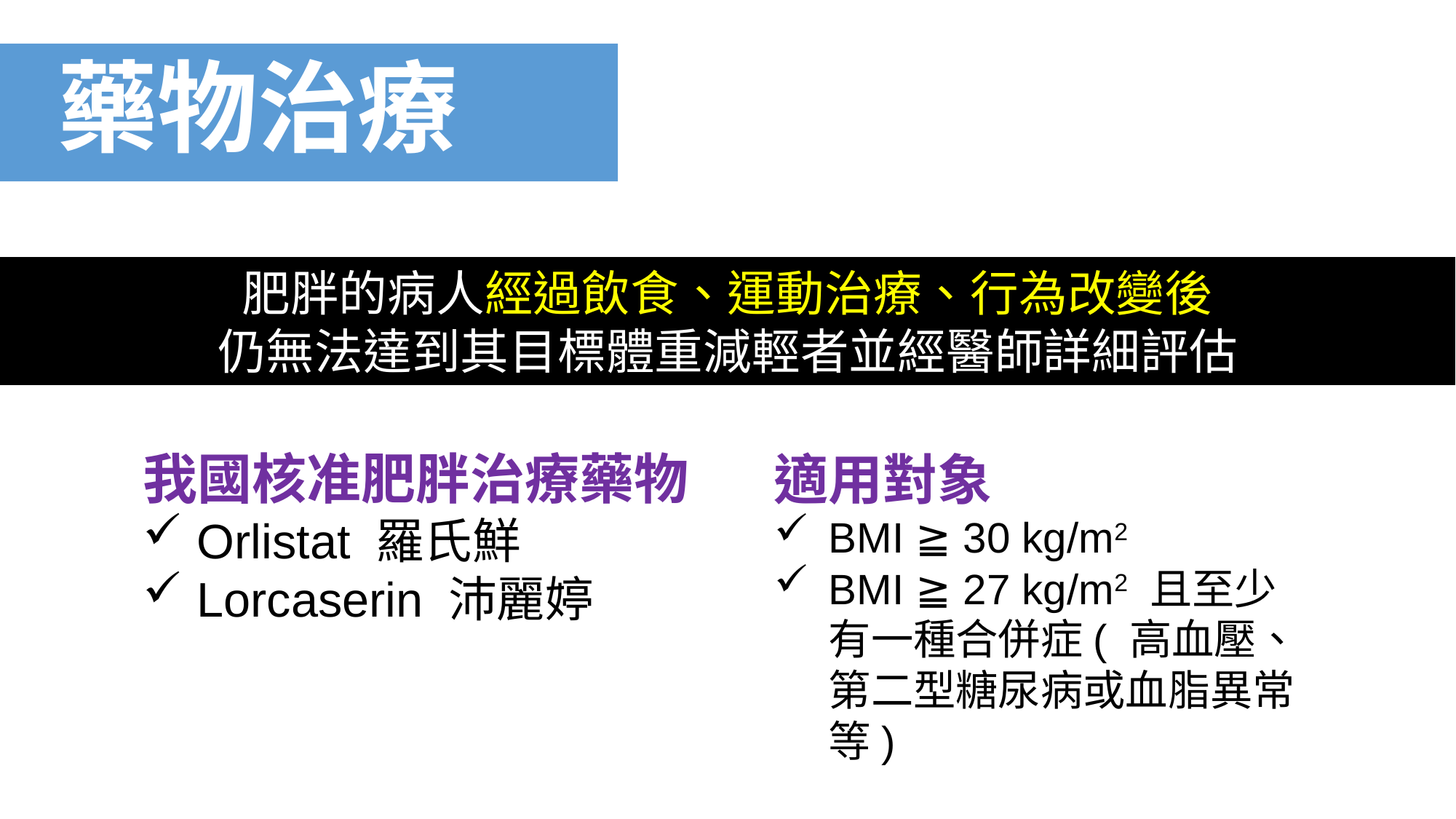

# 藥物治療
肥胖的病人經過飲食、運動治療、行為改變後
仍無法達到其目標體重減輕者並經醫師詳細評估
我國核准肥胖治療藥物
 Orlistat 羅氏鮮
 Lorcaserin 沛麗婷
適用對象
BMI ≧ 30 kg/m2
BMI ≧ 27 kg/m2 且至少有一種合併症( 高血壓、第二型糖尿病或血脂異常等)